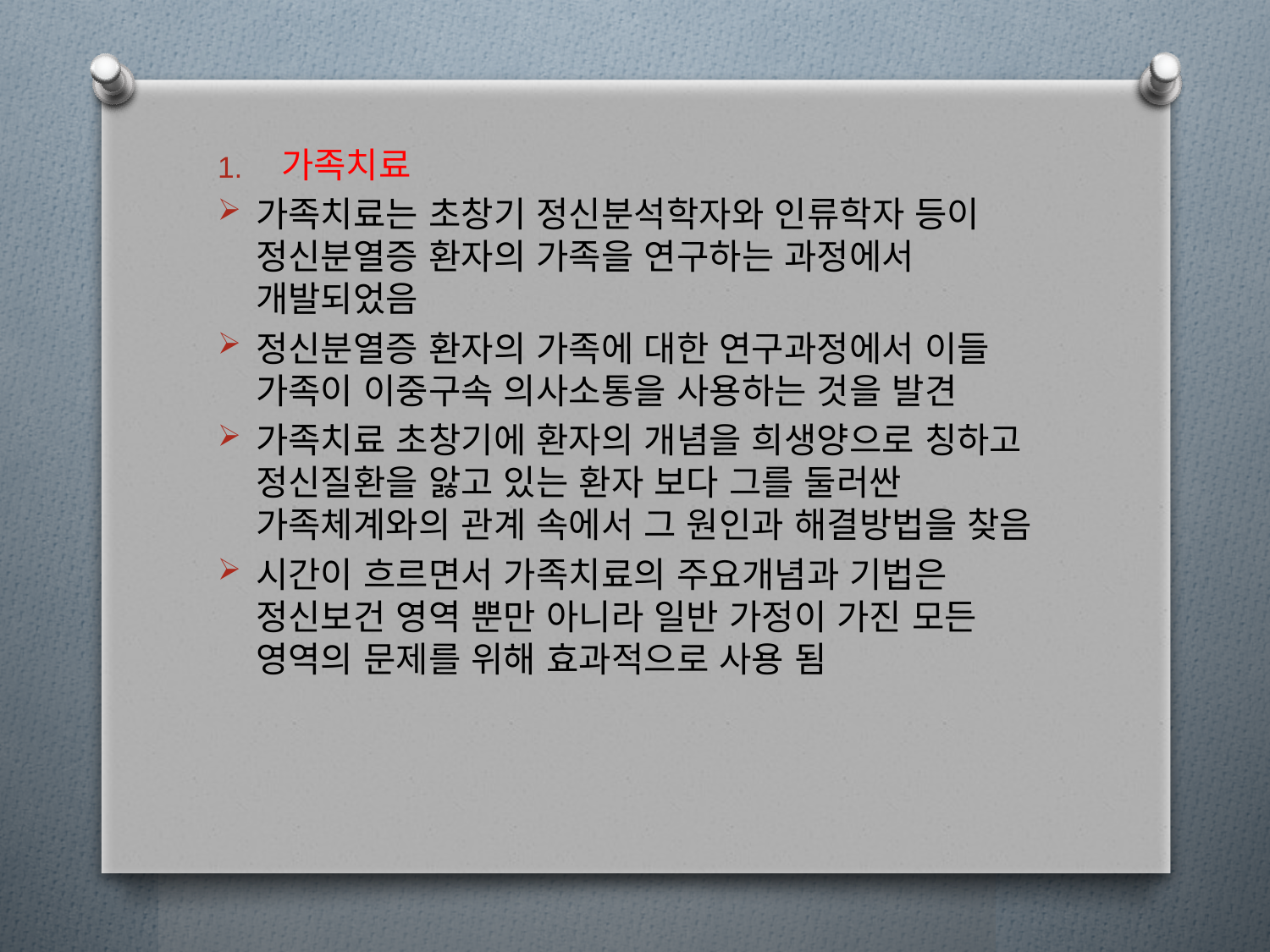

가족치료
가족치료는 초창기 정신분석학자와 인류학자 등이 정신분열증 환자의 가족을 연구하는 과정에서 개발되었음
정신분열증 환자의 가족에 대한 연구과정에서 이들 가족이 이중구속 의사소통을 사용하는 것을 발견
가족치료 초창기에 환자의 개념을 희생양으로 칭하고 정신질환을 앓고 있는 환자 보다 그를 둘러싼 가족체계와의 관계 속에서 그 원인과 해결방법을 찾음
시간이 흐르면서 가족치료의 주요개념과 기법은 정신보건 영역 뿐만 아니라 일반 가정이 가진 모든 영역의 문제를 위해 효과적으로 사용 됨